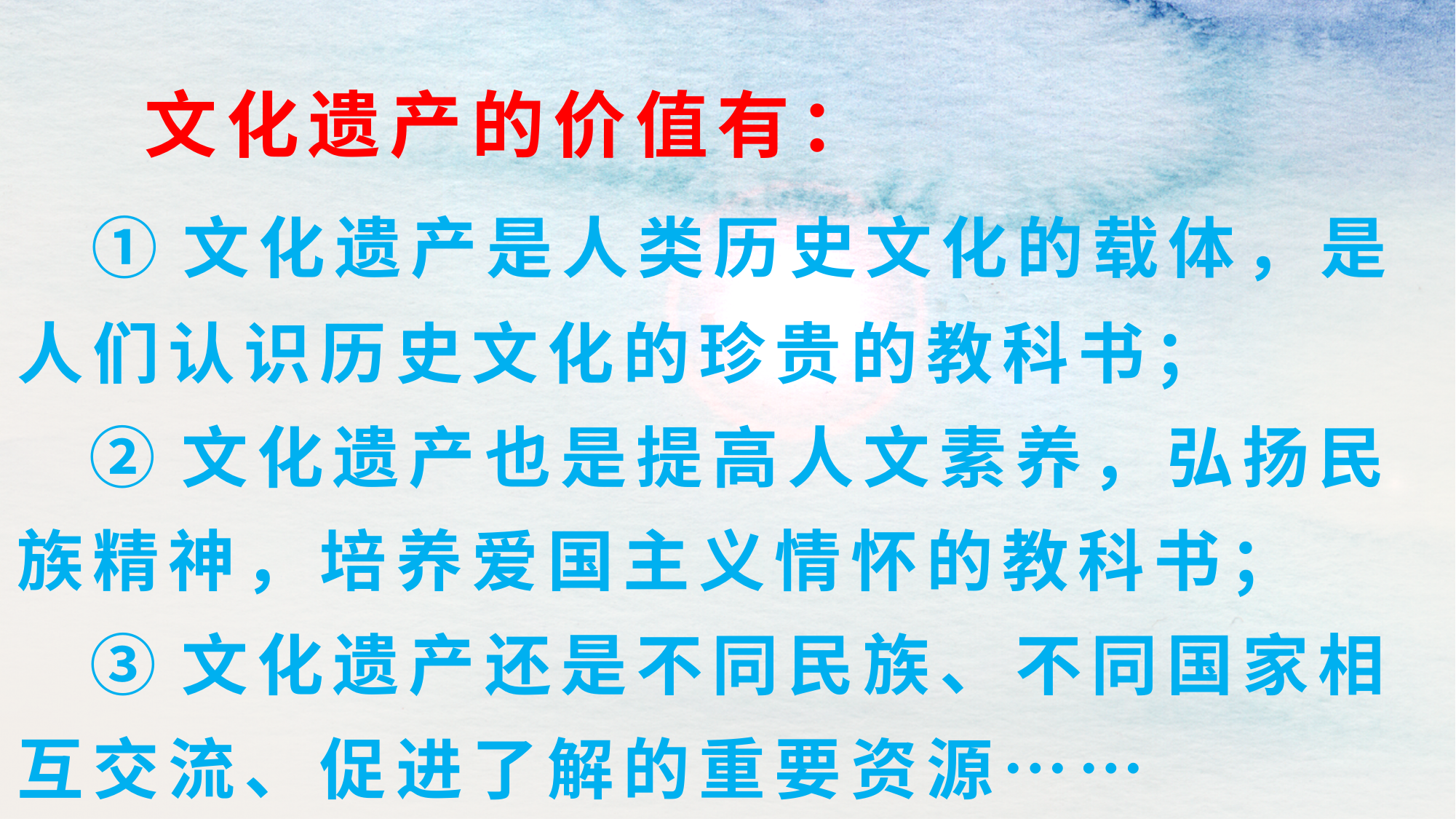

文化遗产的价值有：
   ①文化遗产是人类历史文化的载体，是人们认识历史文化的珍贵的教科书；
   ②文化遗产也是提高人文素养，弘扬民族精神，培养爱国主义情怀的教科书；
   ③文化遗产还是不同民族、不同国家相互交流、促进了解的重要资源……